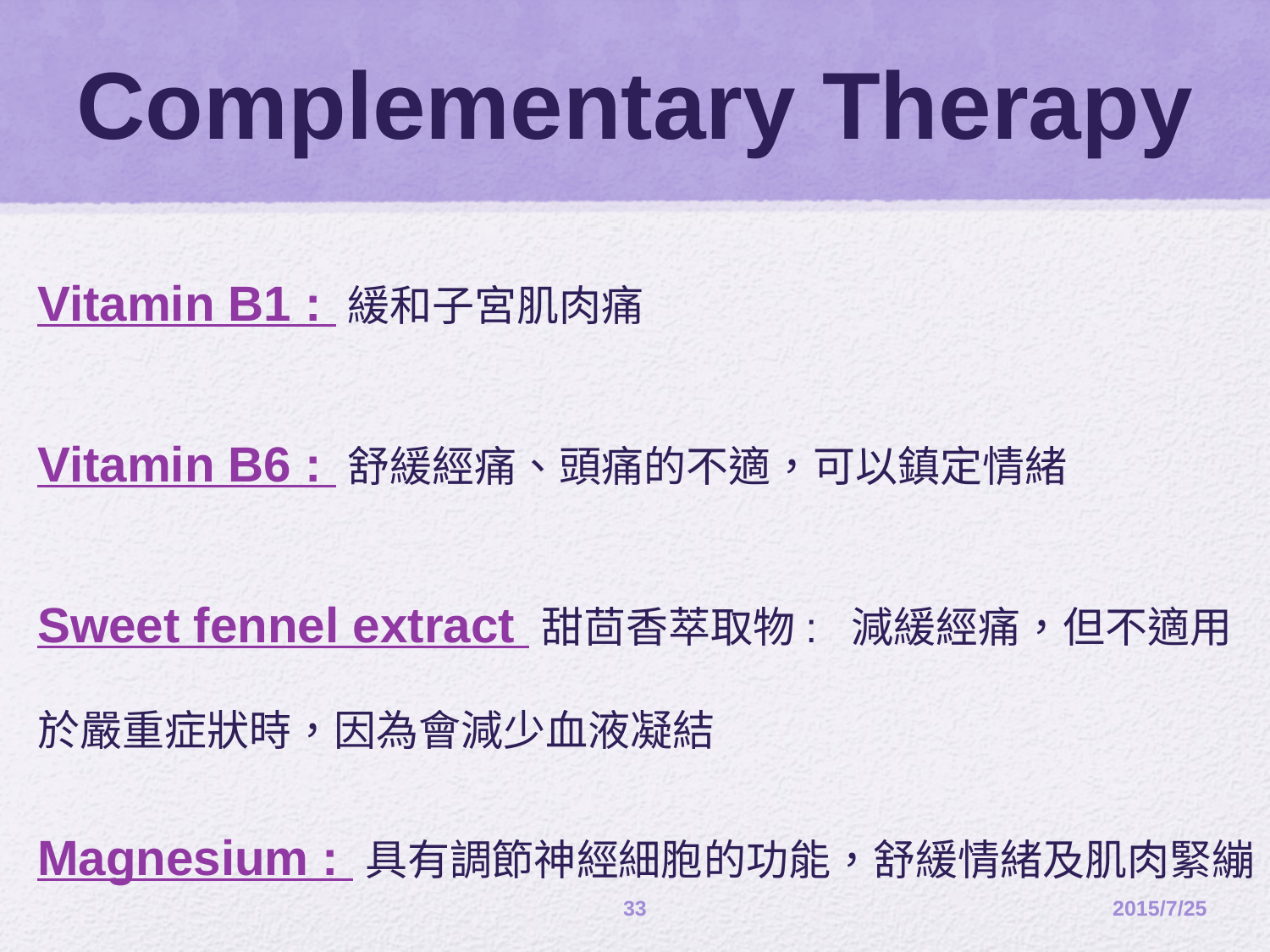

# Complementary Therapy
Vitamin B1 : 緩和子宮肌肉痛
Vitamin B6 : 舒緩經痛、頭痛的不適，可以鎮定情緒
Sweet fennel extract 甜茴香萃取物:  減緩經痛，但不適用於嚴重症狀時，因為會減少血液凝結
Magnesium : 具有調節神經細胞的功能，舒緩情緒及肌肉緊繃

33
2015/7/25